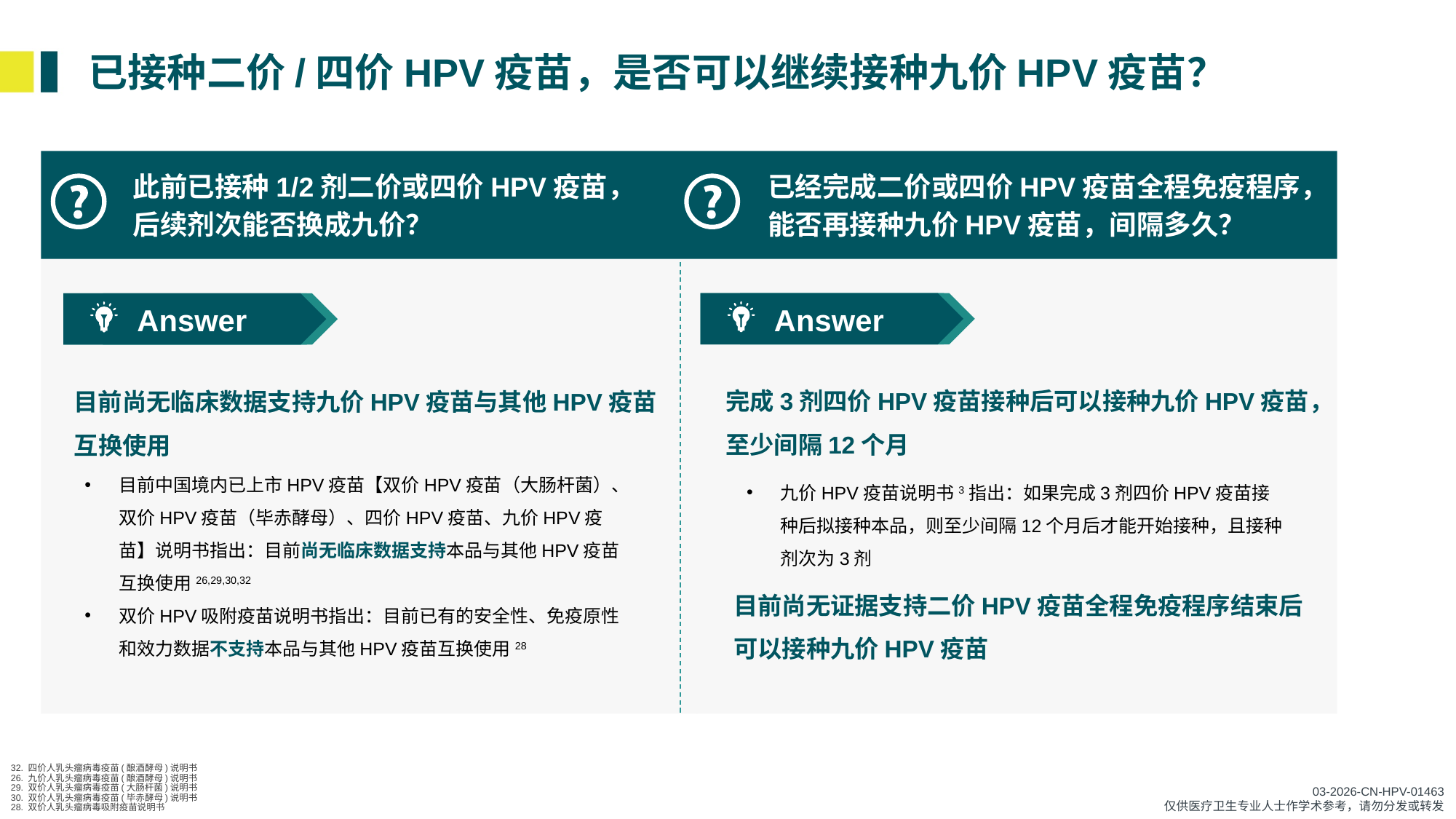

已接种二价/四价HPV疫苗，是否可以继续接种九价HPV疫苗？

此前已接种1/2剂二价或四价HPV疫苗，后续剂次能否换成九价？
已经完成二价或四价HPV疫苗全程免疫程序，能否再接种九价HPV疫苗，间隔多久？

Answer
Answer

完成3剂四价HPV疫苗接种后可以接种九价HPV疫苗，至少间隔12个月
目前尚无临床数据支持九价HPV疫苗与其他HPV疫苗互换使用
目前中国境内已上市HPV疫苗【双价HPV疫苗（大肠杆菌）、双价HPV疫苗（毕赤酵母）、四价HPV疫苗、九价HPV疫苗】说明书指出：目前尚无临床数据支持本品与其他HPV疫苗互换使用26,29,30,32
双价HPV吸附疫苗说明书指出：目前已有的安全性、免疫原性和效力数据不支持本品与其他HPV疫苗互换使用28
九价HPV疫苗说明书3指出：如果完成3剂四价HPV疫苗接种后拟接种本品，则至少间隔12个月后才能开始接种，且接种剂次为3剂
目前尚无证据支持二价HPV疫苗全程免疫程序结束后可以接种九价HPV疫苗
32. 四价人乳头瘤病毒疫苗(酿酒酵母)说明书
26. 九价人乳头瘤病毒疫苗(酿酒酵母)说明书
29. 双价人乳头瘤病毒疫苗(大肠杆菌)说明书
30. 双价人乳头瘤病毒疫苗(毕赤酵母)说明书
28. 双价人乳头瘤病毒吸附疫苗说明书